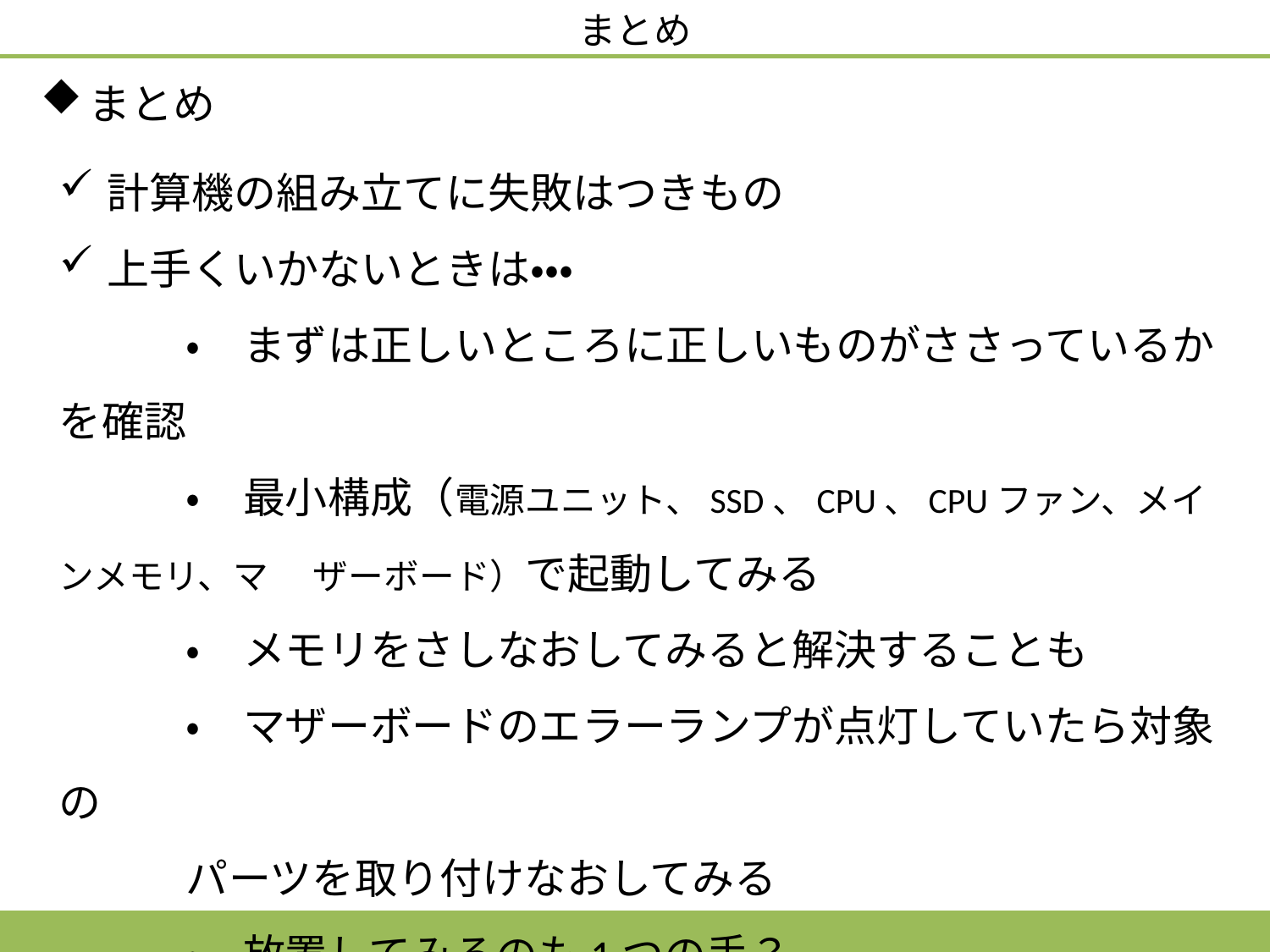

まとめ
まとめ
計算機の組み立てに失敗はつきもの
上手くいかないときは・・・
	・　まずは正しいところに正しいものがささっているかを確認
	・　最小構成（電源ユニット、SSD、CPU、CPUファン、メインメモリ、マ	ザーボード）で起動してみる
	・　メモリをさしなおしてみると解決することも
	・　マザーボードのエラーランプが点灯していたら対象の
	パーツを取り付けなおしてみる
	・　放置してみるのも1つの手？